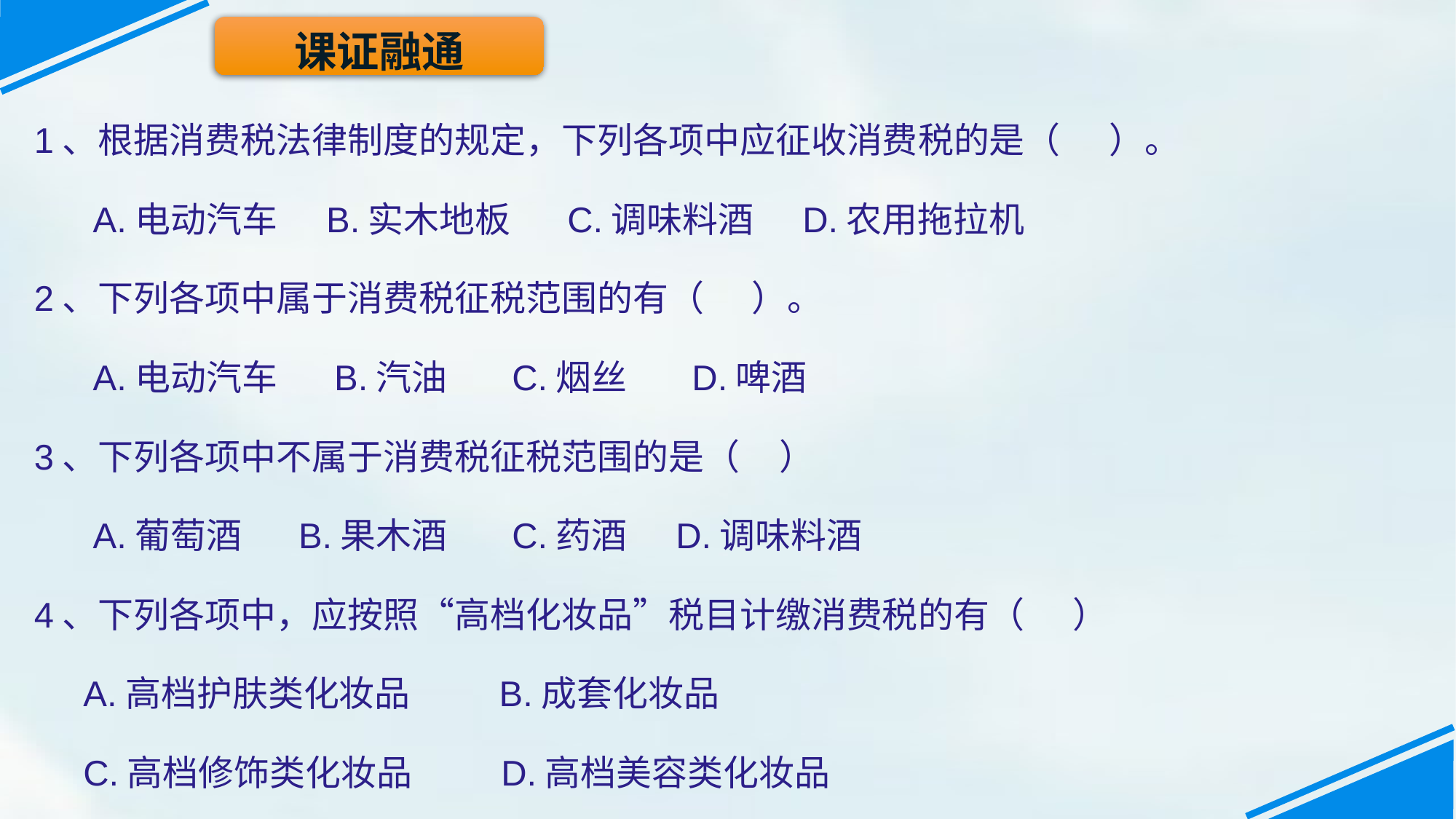

课证融通
1、根据消费税法律制度的规定，下列各项中应征收消费税的是（      ）。
      A.电动汽车     B.实木地板      C.调味料酒     D.农用拖拉机
2、下列各项中属于消费税征税范围的有（      ）。
      A.电动汽车      B.汽油       C.烟丝       D.啤酒
3、下列各项中不属于消费税征税范围的是（     ）
      A.葡萄酒      B.果木酒       C.药酒     D.调味料酒
4、下列各项中，应按照“高档化妆品”税目计缴消费税的有（      ）
     A.高档护肤类化妆品          B.成套化妆品
     C.高档修饰类化妆品          D.高档美容类化妆品